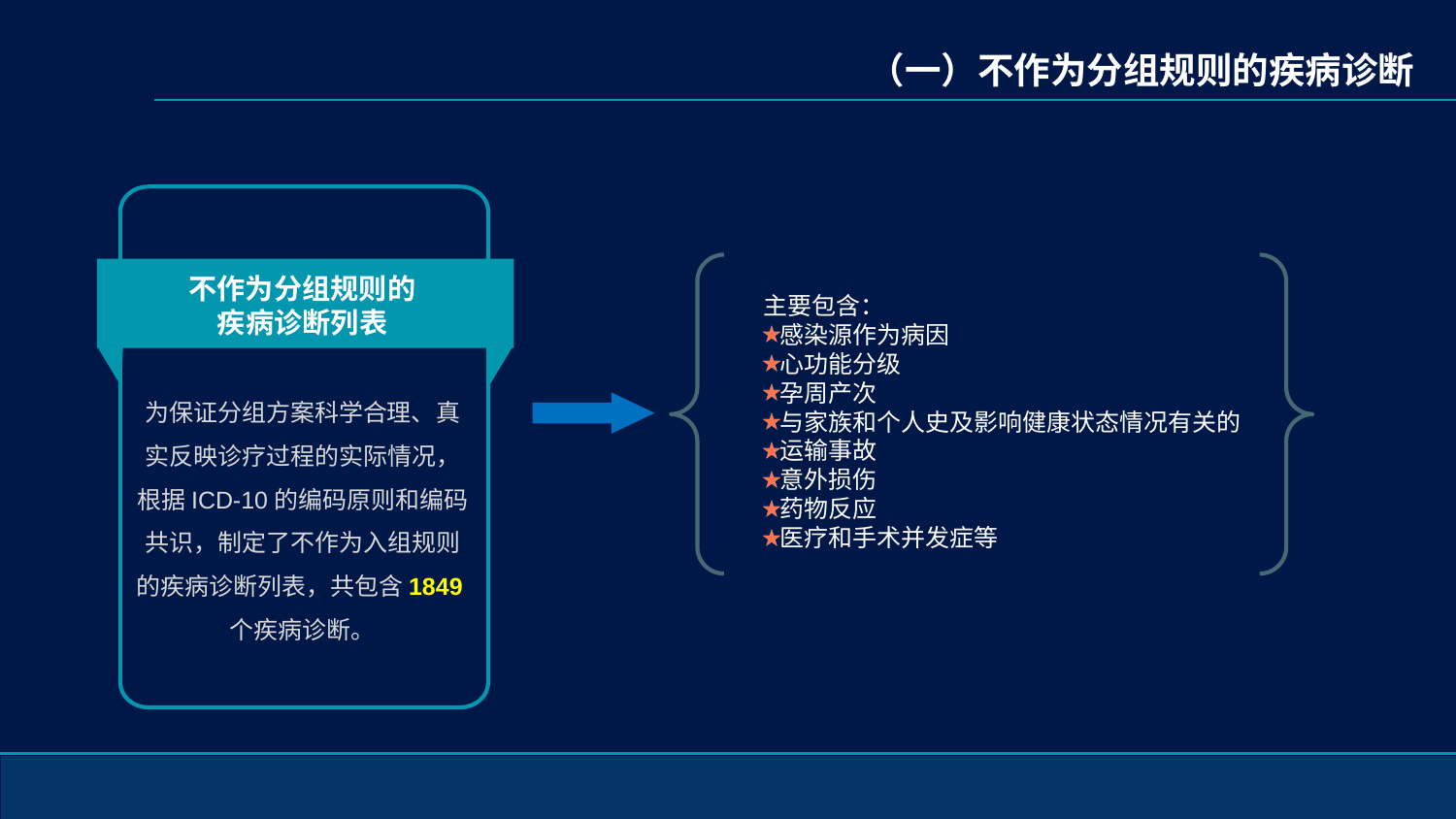

（一）不作为分组规则的疾病诊断

不作为分组规则的
疾病诊断列表

为保证分组方案科学合理、真实反映诊疗过程的实际情况，根据ICD-10的编码原则和编码共识，制定了不作为入组规则的疾病诊断列表，共包含1849个疾病诊断。

主要包含：
感染源作为病因
心功能分级
孕周产次
与家族和个人史及影响健康状态情况有关的
运输事故
意外损伤
药物反应
医疗和手术并发症等